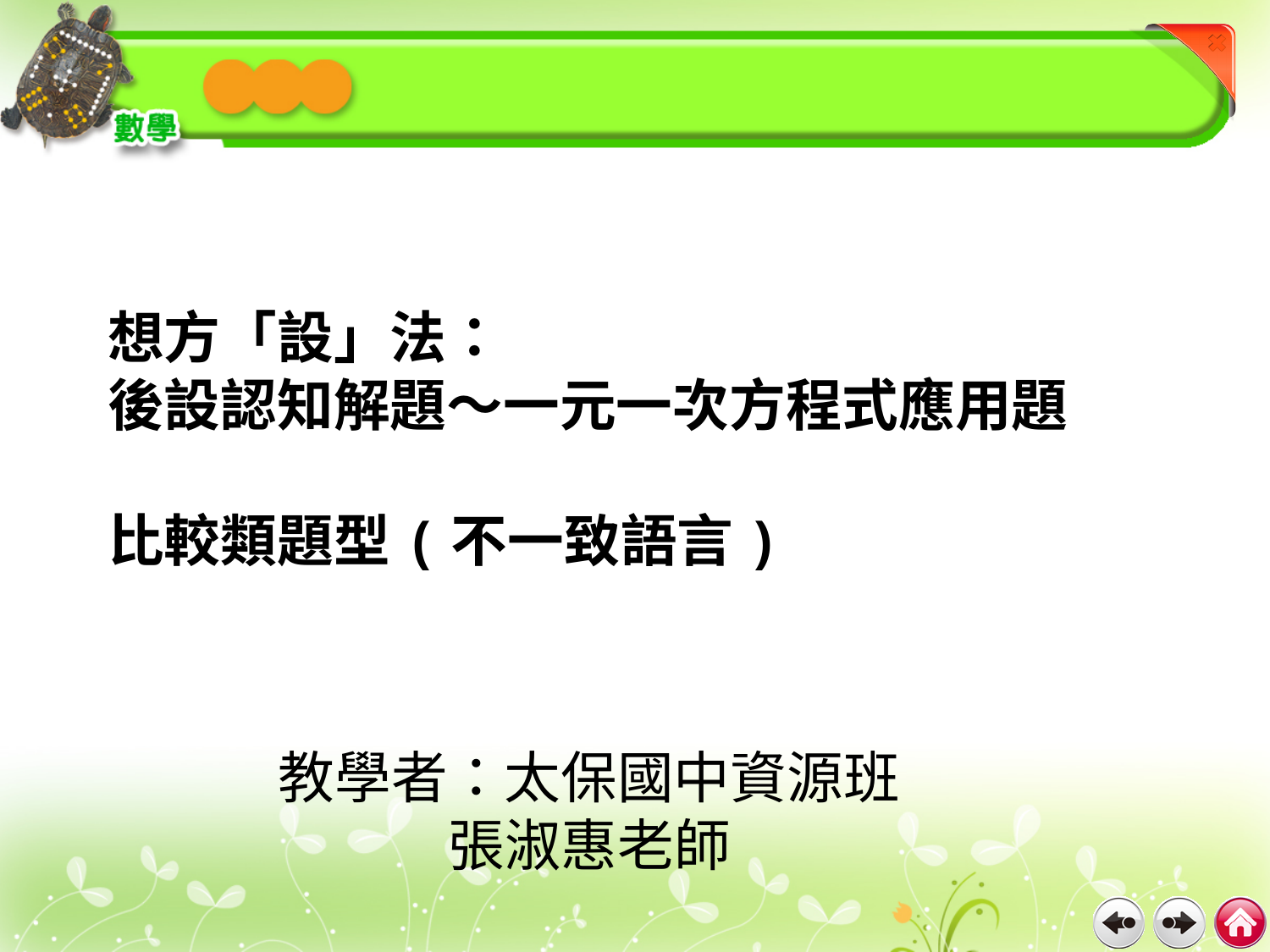

# 想方「設」法： 後設認知解題～一元一次方程式應用題 比較類題型(不一致語言)
教學者：太保國中資源班
張淑惠老師